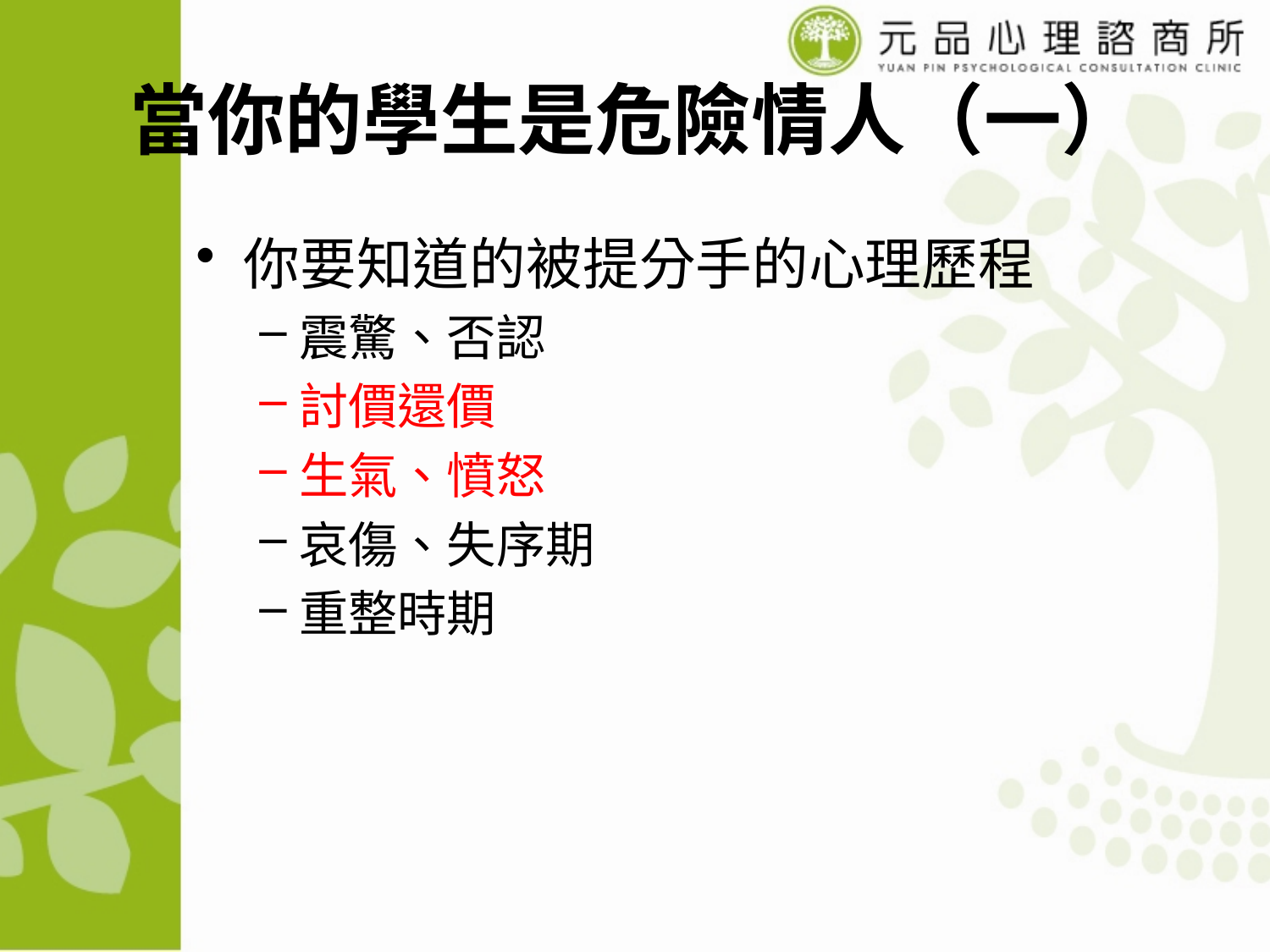

# 當你的學生是危險情人（一）
你要知道的被提分手的心理歷程
震驚、否認
討價還價
生氣、憤怒
哀傷、失序期
重整時期